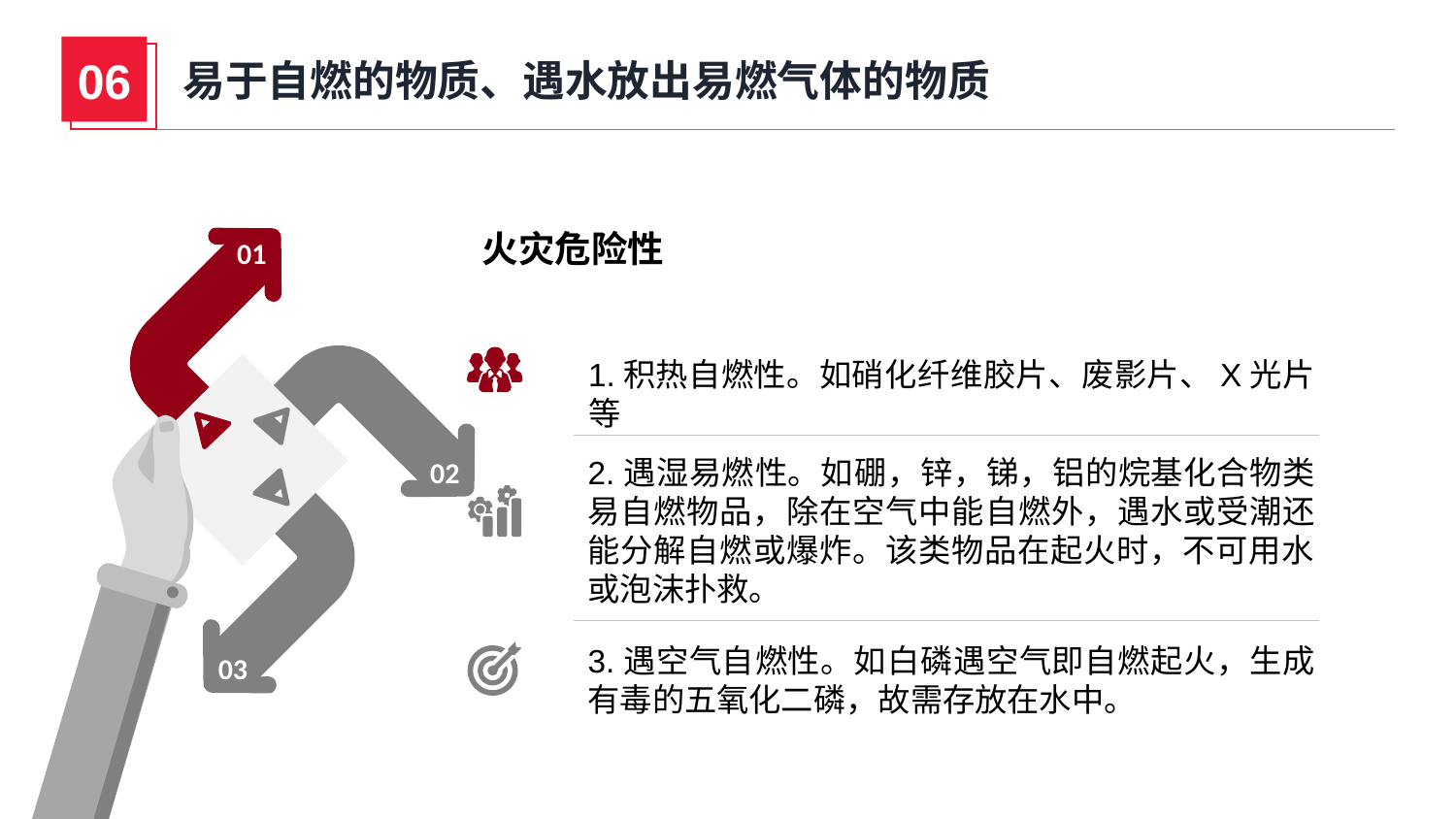

06
易于自燃的物质、遇水放出易燃气体的物质
火灾危险性

01

02

03

1.积热自燃性。如硝化纤维胶片、废影片、X光片等
2.遇湿易燃性。如硼，锌，锑，铝的烷基化合物类易自燃物品，除在空气中能自燃外，遇水或受潮还能分解自燃或爆炸。该类物品在起火时，不可用水或泡沫扑救。

3.遇空气自燃性。如白磷遇空气即自燃起火，生成有毒的五氧化二磷，故需存放在水中。